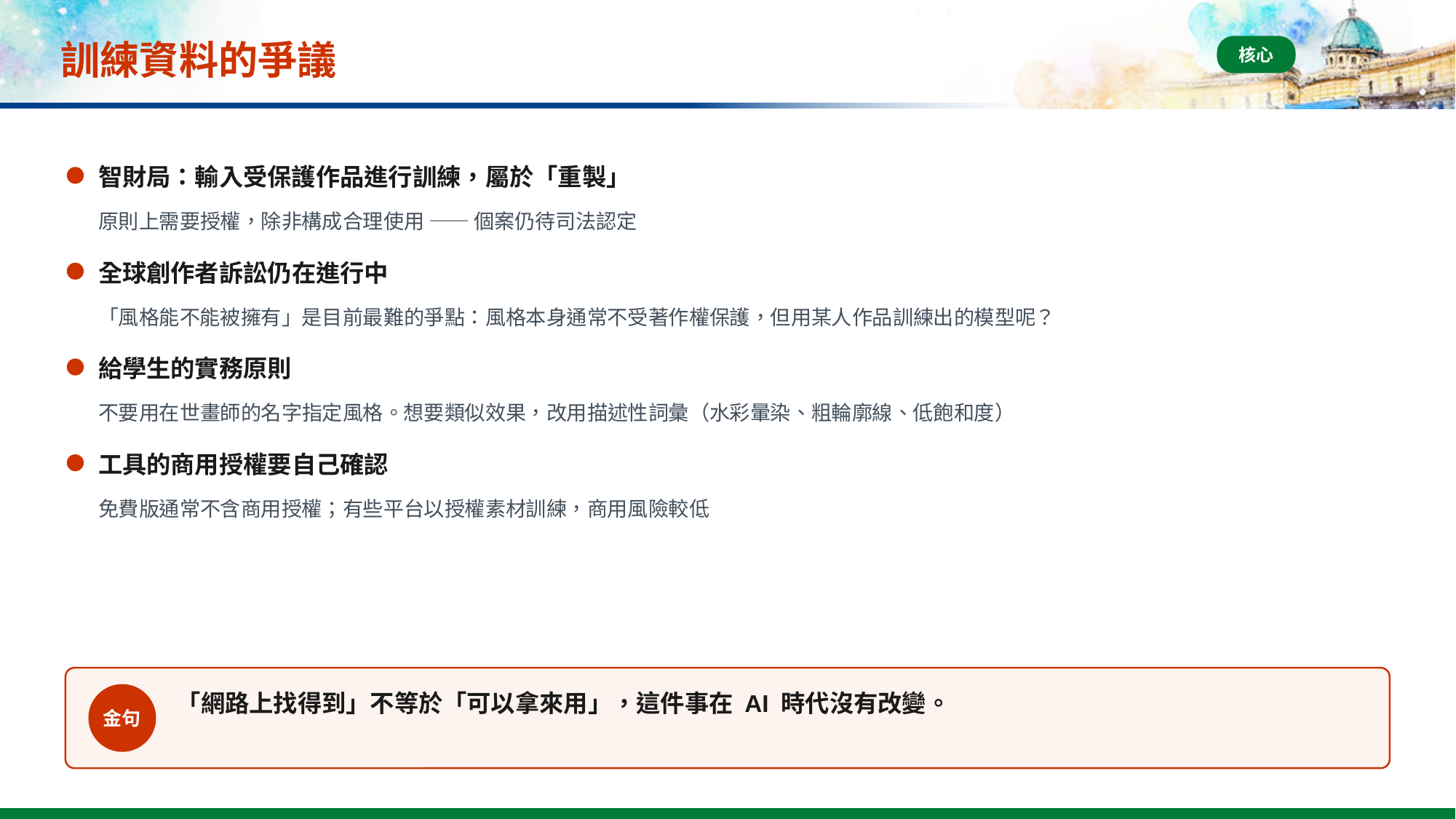

# 訓練資料的爭議
核心
智財局：輸入受保護作品進行訓練，屬於「重製」

原則上需要授權，除非構成合理使用 —— 個案仍待司法認定
全球創作者訴訟仍在進行中

「風格能不能被擁有」是目前最難的爭點：風格本身通常不受著作權保護，但用某人作品訓練出的模型呢？
給學生的實務原則

不要用在世畫師的名字指定風格。想要類似效果，改用描述性詞彙（水彩暈染、粗輪廓線、低飽和度）
工具的商用授權要自己確認

免費版通常不含商用授權；有些平台以授權素材訓練，商用風險較低

「網路上找得到」不等於「可以拿來用」，這件事在 AI 時代沒有改變。
金句